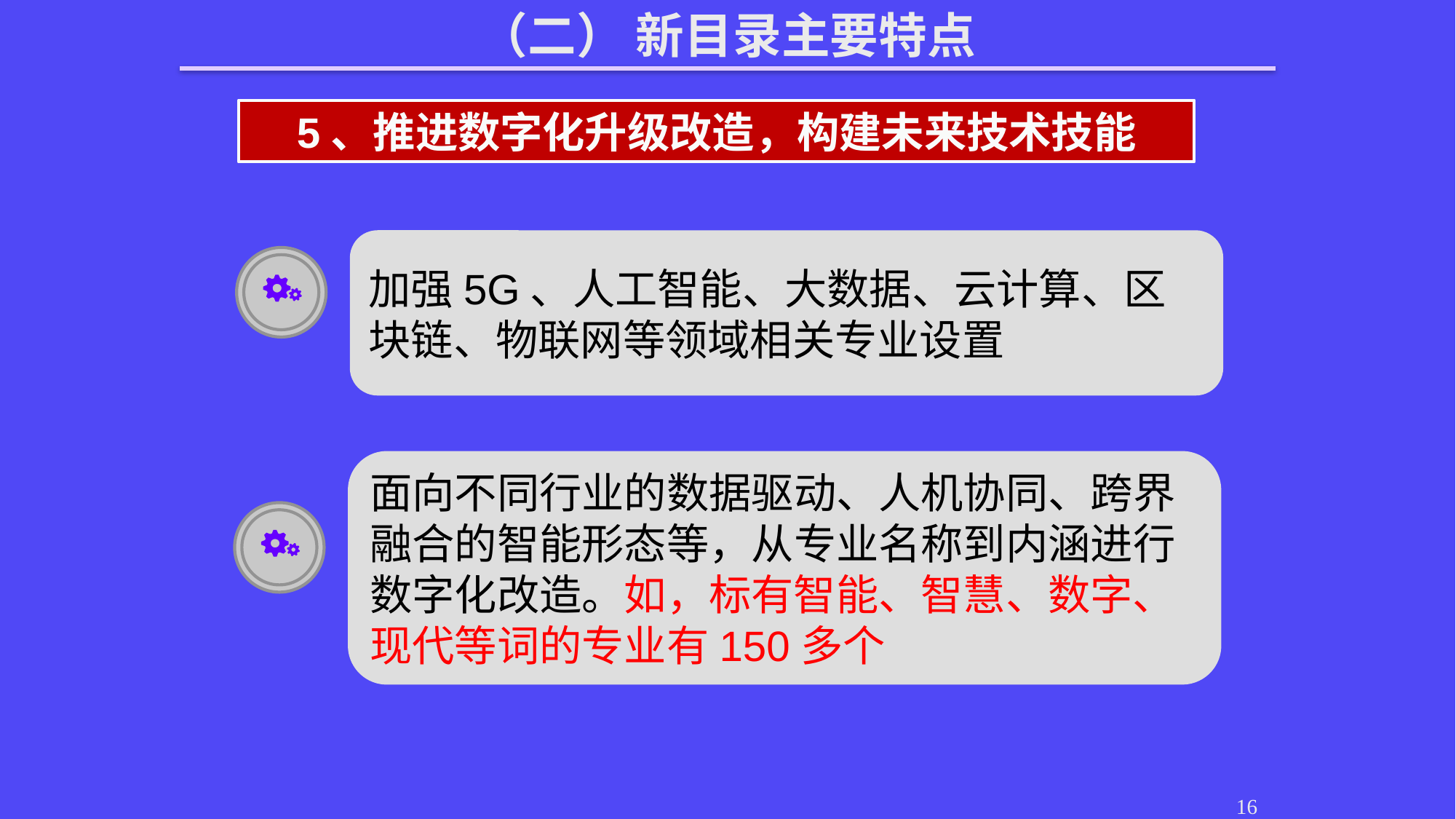

（二） 新目录主要特点

5、推进数字化升级改造，构建未来技术技能
加强5G、人工智能、大数据、云计算、区块链、物联网等领域相关专业设置

面向不同行业的数据驱动、人机协同、跨界融合的智能形态等，从专业名称到内涵进行数字化改造。如，标有智能、智慧、数字、现代等词的专业有150多个

16
16